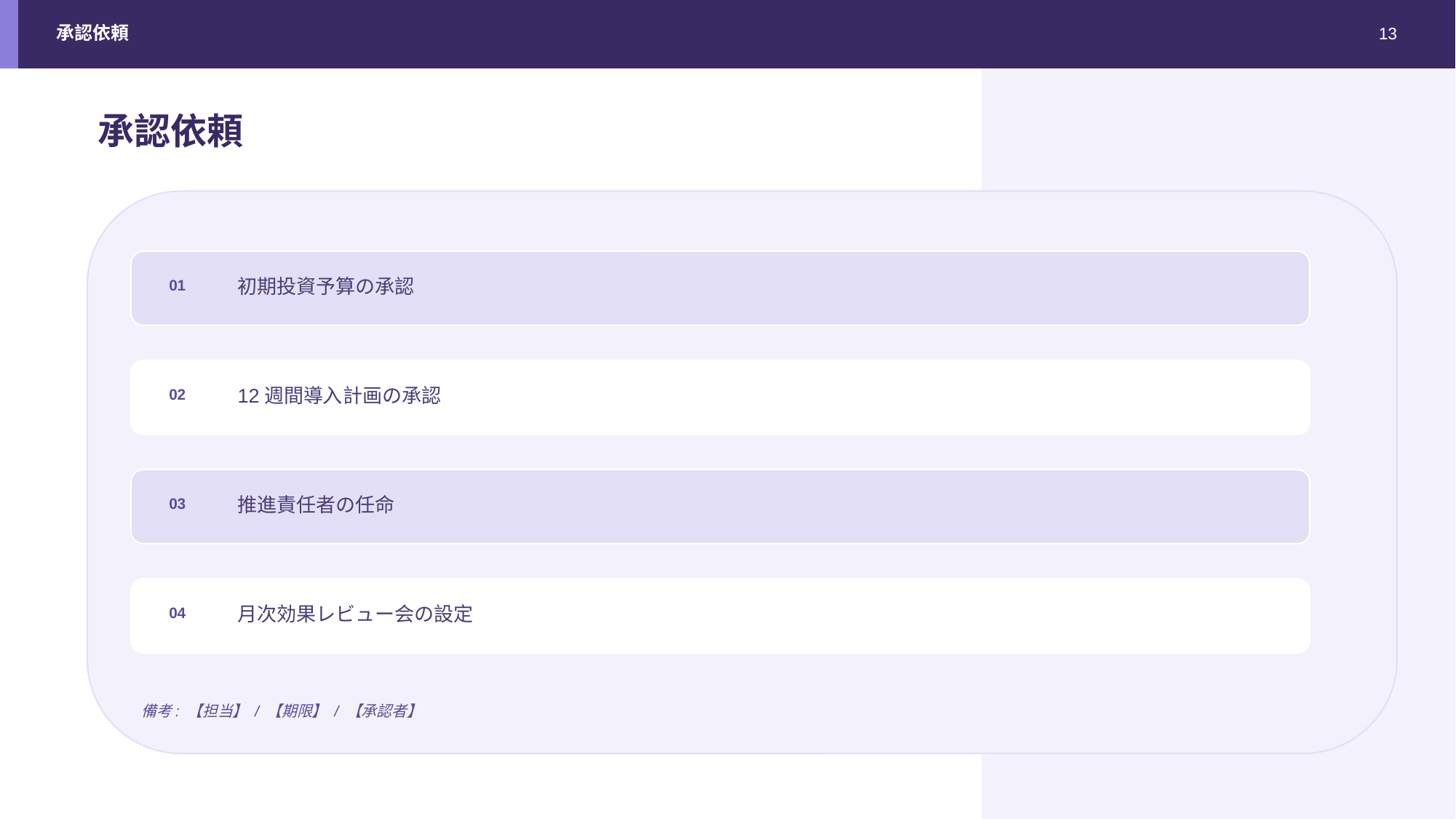

承認依頼
13

承認依頼

初期投資予算の承認
01

12週間導入計画の承認
02

推進責任者の任命
03

月次効果レビュー会の設定
04
備考: 【担当】 / 【期限】 / 【承認者】